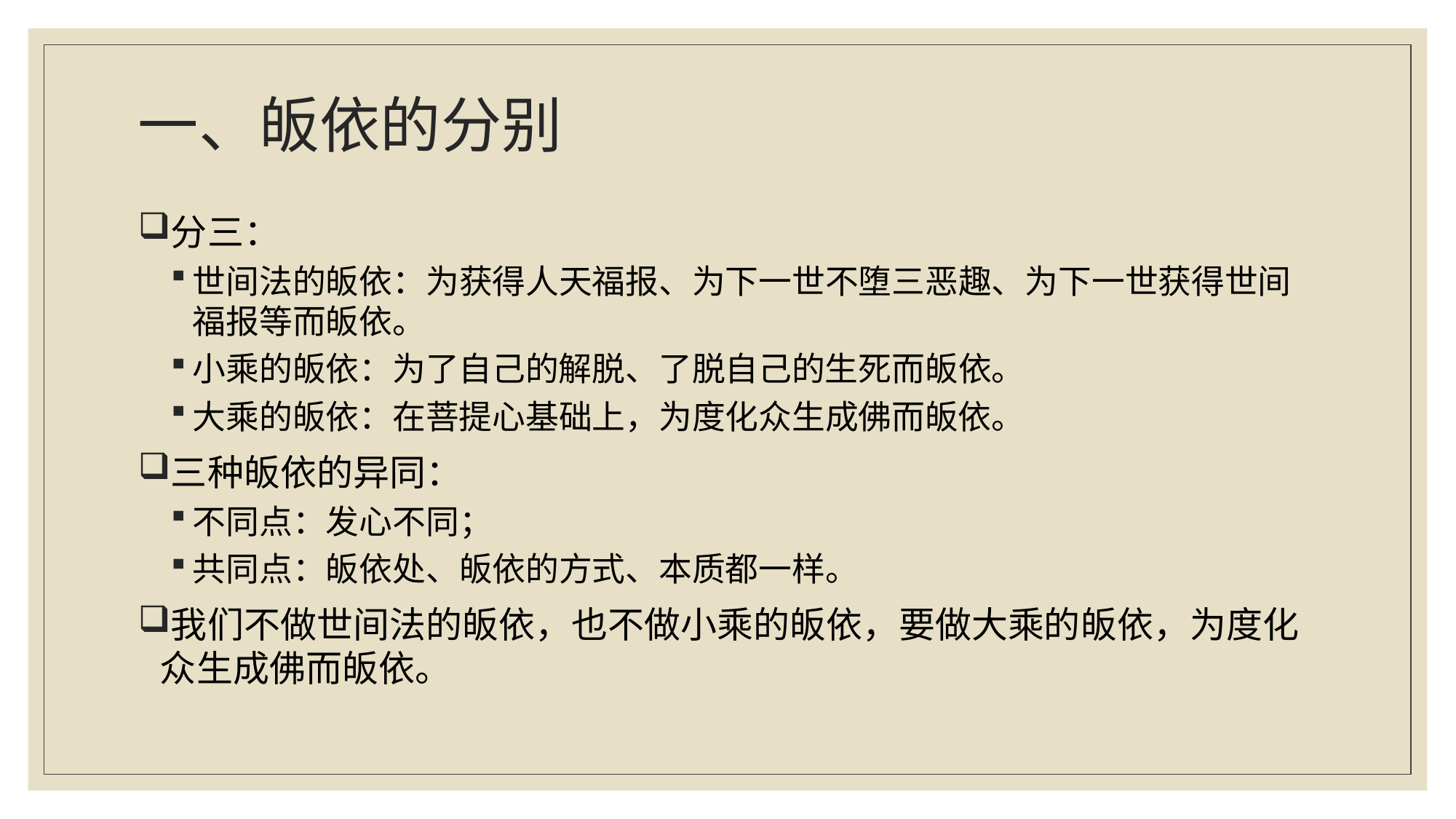

# 一、皈依的分别
分三：
世间法的皈依：为获得人天福报、为下一世不堕三恶趣、为下一世获得世间福报等而皈依。
小乘的皈依：为了自己的解脱、了脱自己的生死而皈依。
大乘的皈依：在菩提心基础上，为度化众生成佛而皈依。
三种皈依的异同：
不同点：发心不同；
共同点：皈依处、皈依的方式、本质都一样。
我们不做世间法的皈依，也不做小乘的皈依，要做大乘的皈依，为度化众生成佛而皈依。